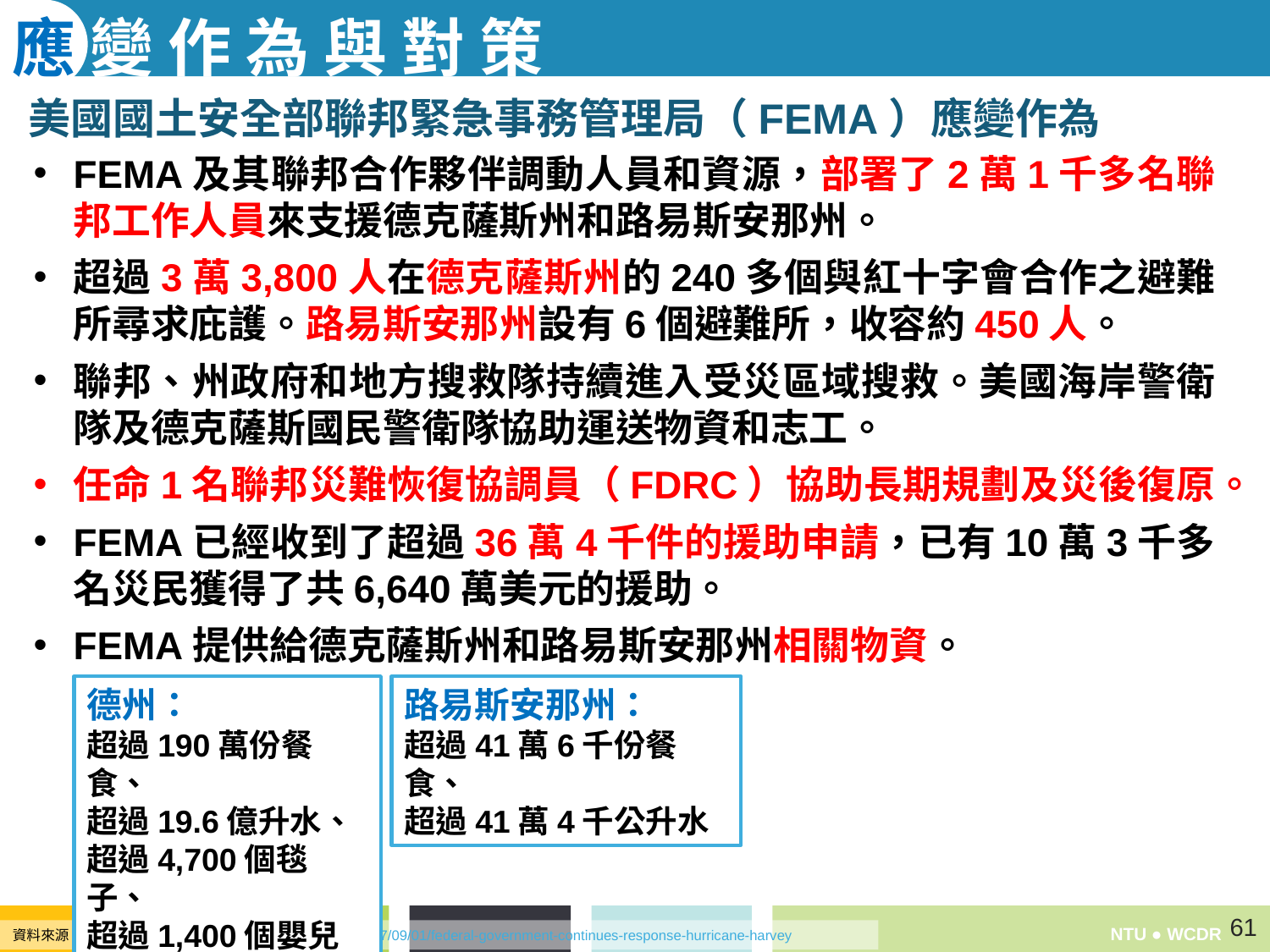

應 變 作 為 與 對 策
美國國土安全部聯邦緊急事務管理局（FEMA）應變作為
FEMA及其聯邦合作夥伴調動人員和資源，部署了2萬1千多名聯邦工作人員來支援德克薩斯州和路易斯安那州。
超過3萬3,800人在德克薩斯州的240多個與紅十字會合作之避難所尋求庇護。路易斯安那州設有6個避難所，收容約450人。
聯邦、州政府和地方搜救隊持續進入受災區域搜救。美國海岸警衛隊及德克薩斯國民警衛隊協助運送物資和志工。
任命1名聯邦災難恢復協調員（FDRC）協助長期規劃及災後復原。
FEMA已經收到了超過36萬4千件的援助申請，已有10萬3千多名災民獲得了共6,640萬美元的援助。
FEMA提供給德克薩斯州和路易斯安那州相關物資。
德州：
超過190萬份餐食、
超過19.6億升水、
超過4,700個毯子、
超過1,400個嬰兒床
路易斯安那州：
超過41萬6千份餐食、
超過41萬4千公升水
61
資料來源：FEMA https://www.fema.gov/news-release/2017/09/01/federal-government-continues-response-hurricane-harvey